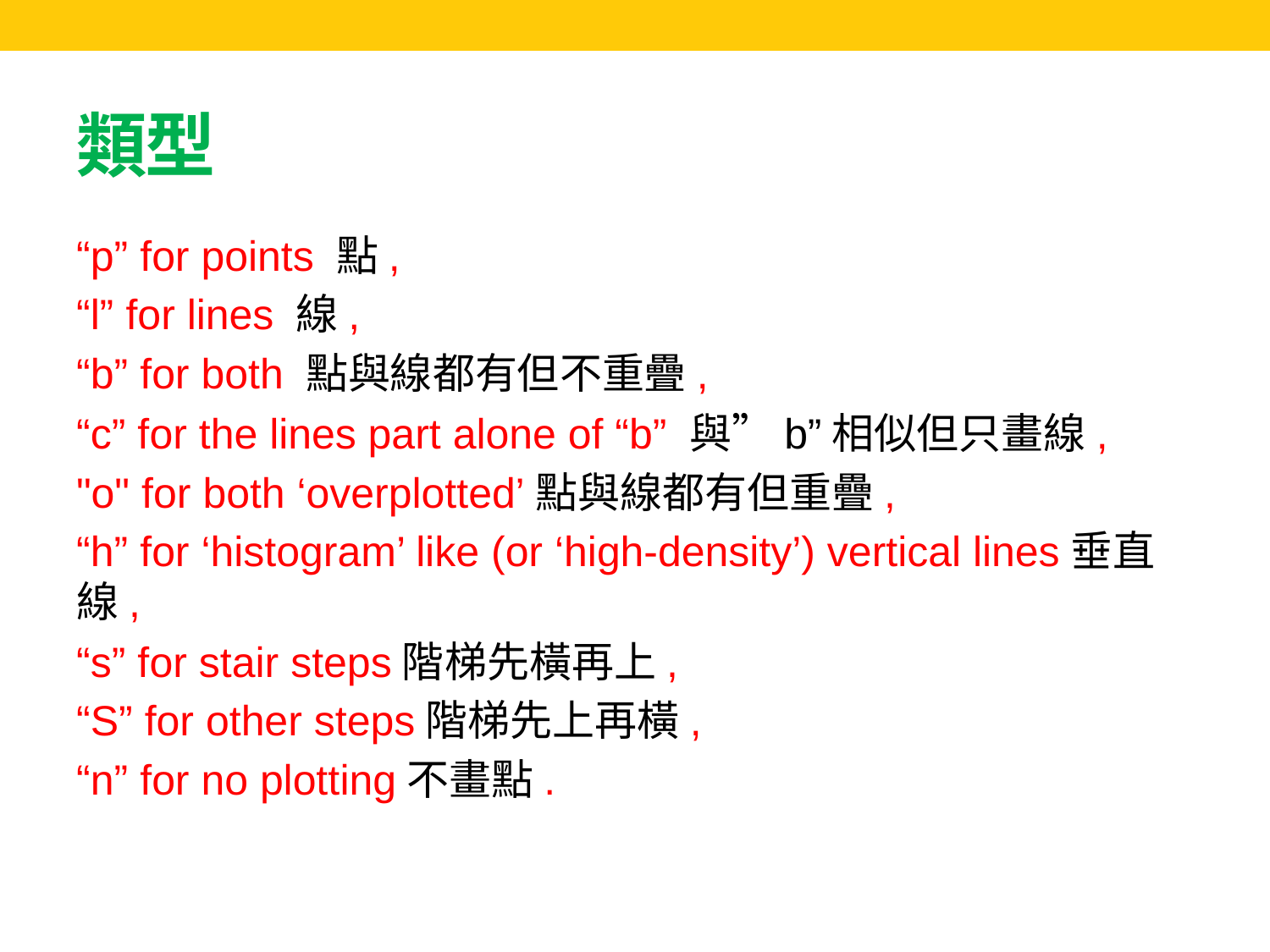

# 類型
“p” for points 點,
“l” for lines 線,
“b” for both 點與線都有但不重疊,
“c” for the lines part alone of “b” 與”b”相似但只畫線,
"o" for both ‘overplotted’點與線都有但重疊,
“h” for ‘histogram’ like (or ‘high-density’) vertical lines垂直線,
“s” for stair steps階梯先橫再上,
“S” for other steps階梯先上再橫,
“n” for no plotting不畫點.